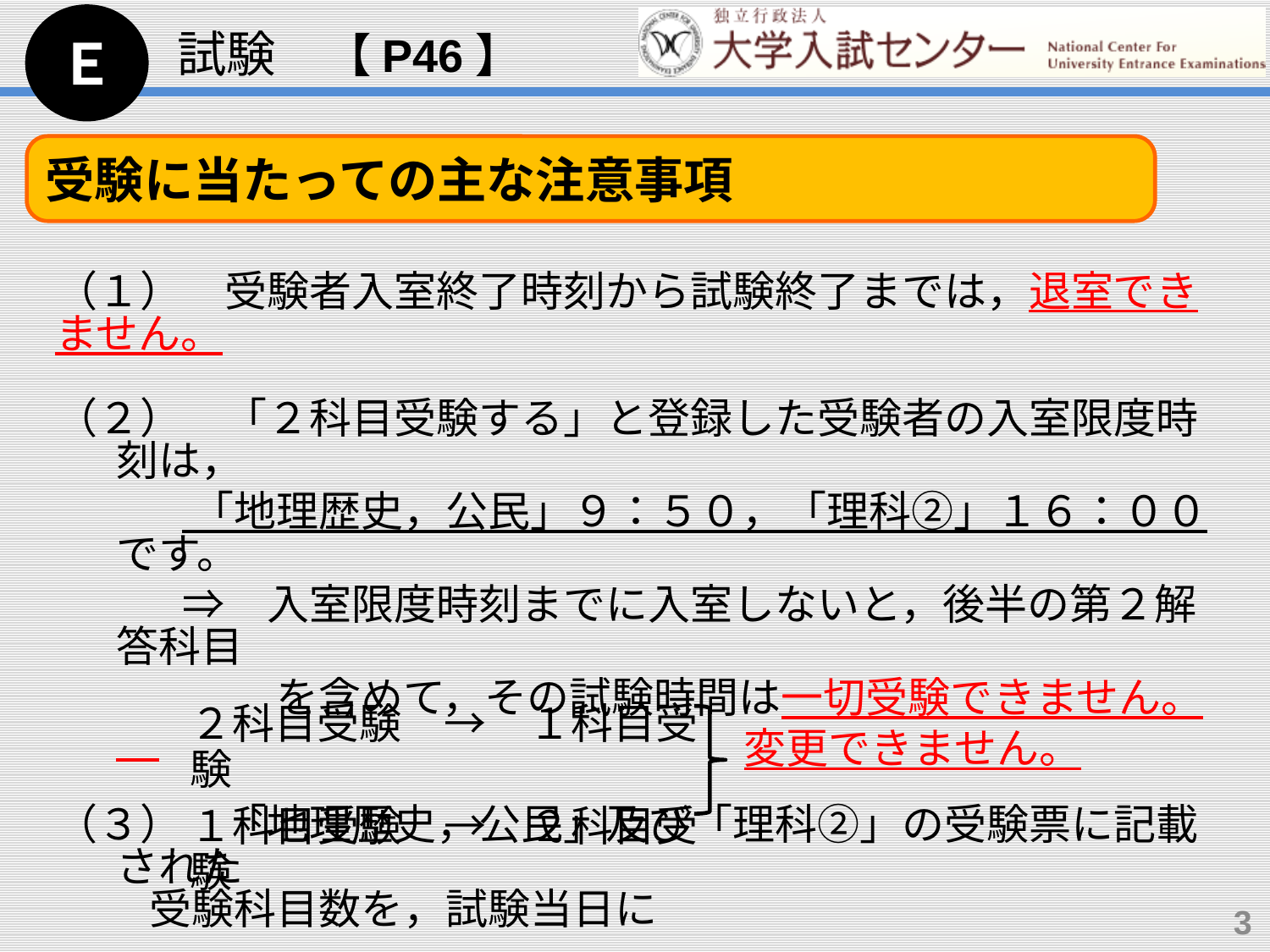

Ｅ
試験　【P46】
受験に当たっての主な注意事項
（１）　受験者入室終了時刻から試験終了までは，退室できません。
（２）　「２科目受験する」と登録した受験者の入室限度時刻は，
　　　 「地理歴史，公民」９：５０，「理科②」１６：００です。
　　　⇒　入室限度時刻までに入室しないと，後半の第２解答科目
　　　　　 を含めて，その試験時間は一切受験できません。
（３）　「地理歴史，公民」及び「理科②」の受験票に記載された
　　 受験科目数を，試験当日に

２科目受験　→　１科目受験
１科目受験　→　２科目受験

変更できません。
3